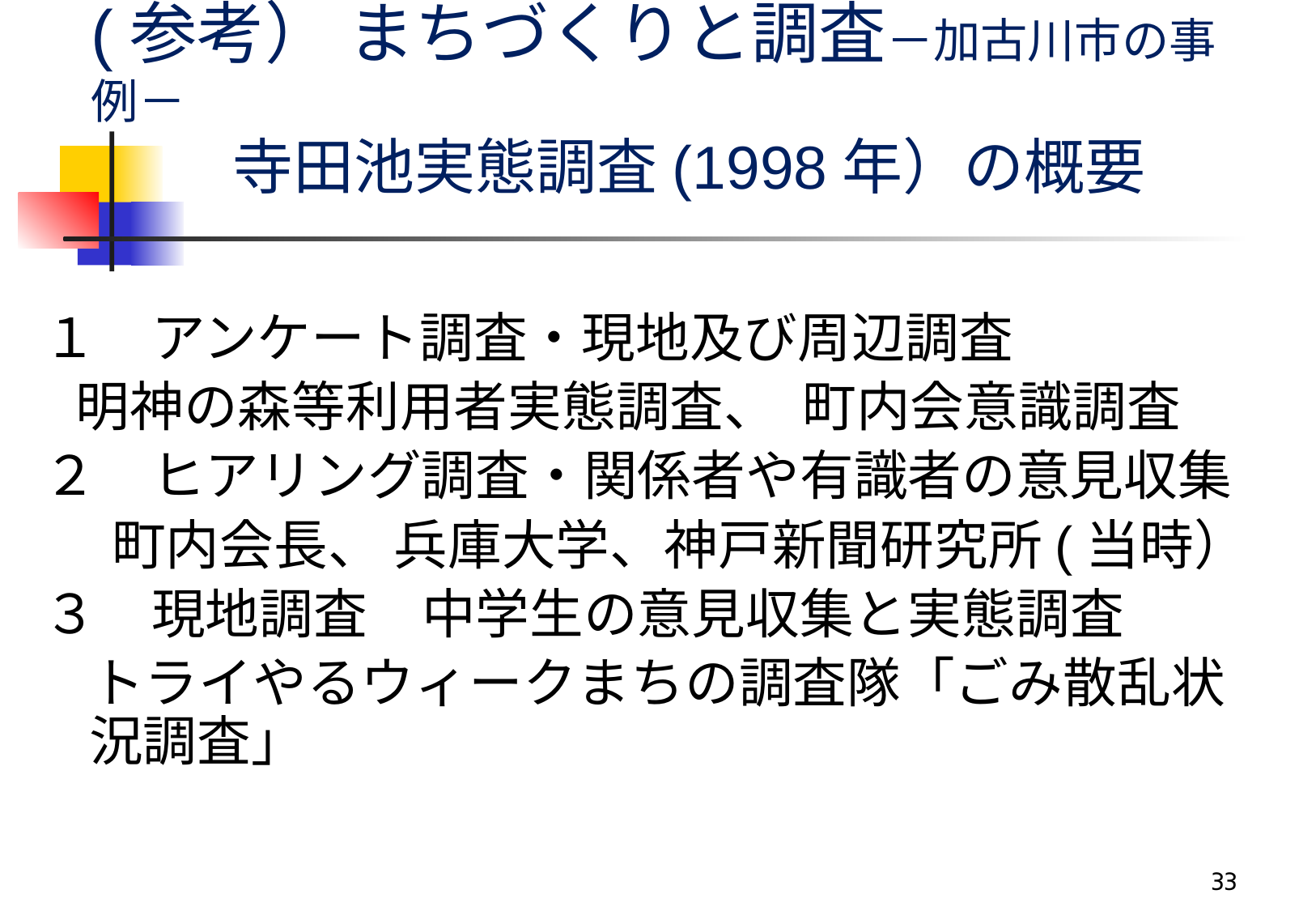

# (参考） まちづくりと調査－加古川市の事例－ 　　　寺田池実態調査(1998年）の概要
１　アンケート調査・現地及び周辺調査
  明神の森等利用者実態調査、  町内会意識調査
２　ヒアリング調査・関係者や有識者の意見収集
　  町内会長、 兵庫大学、神戸新聞研究所(当時）
３　現地調査　中学生の意見収集と実態調査
　トライやるウィークまちの調査隊「ごみ散乱状況調査」
33